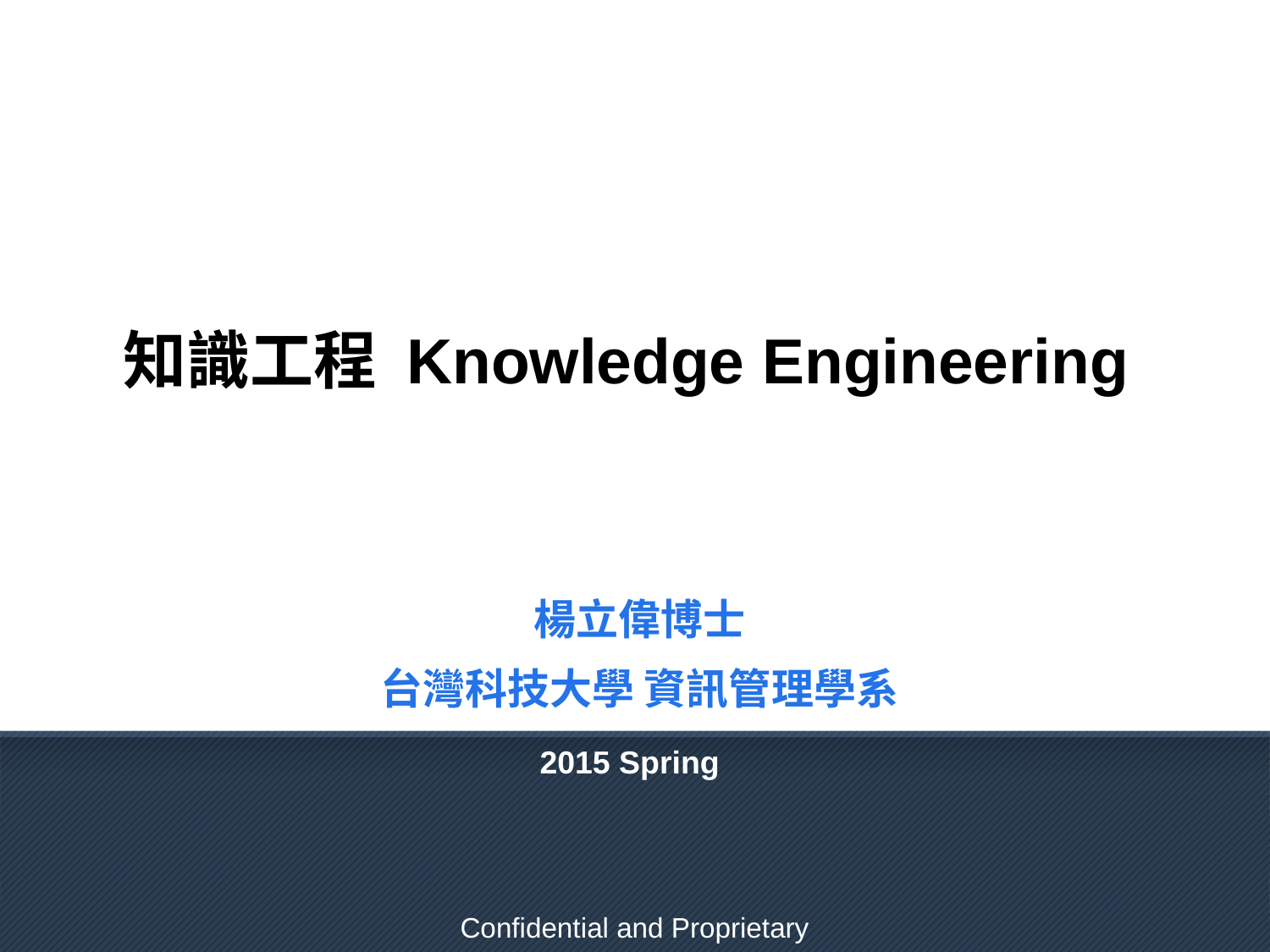

知識工程 Knowledge Engineering
楊立偉博士
台灣科技大學 資訊管理學系
2015 Spring

Confidential and Proprietary